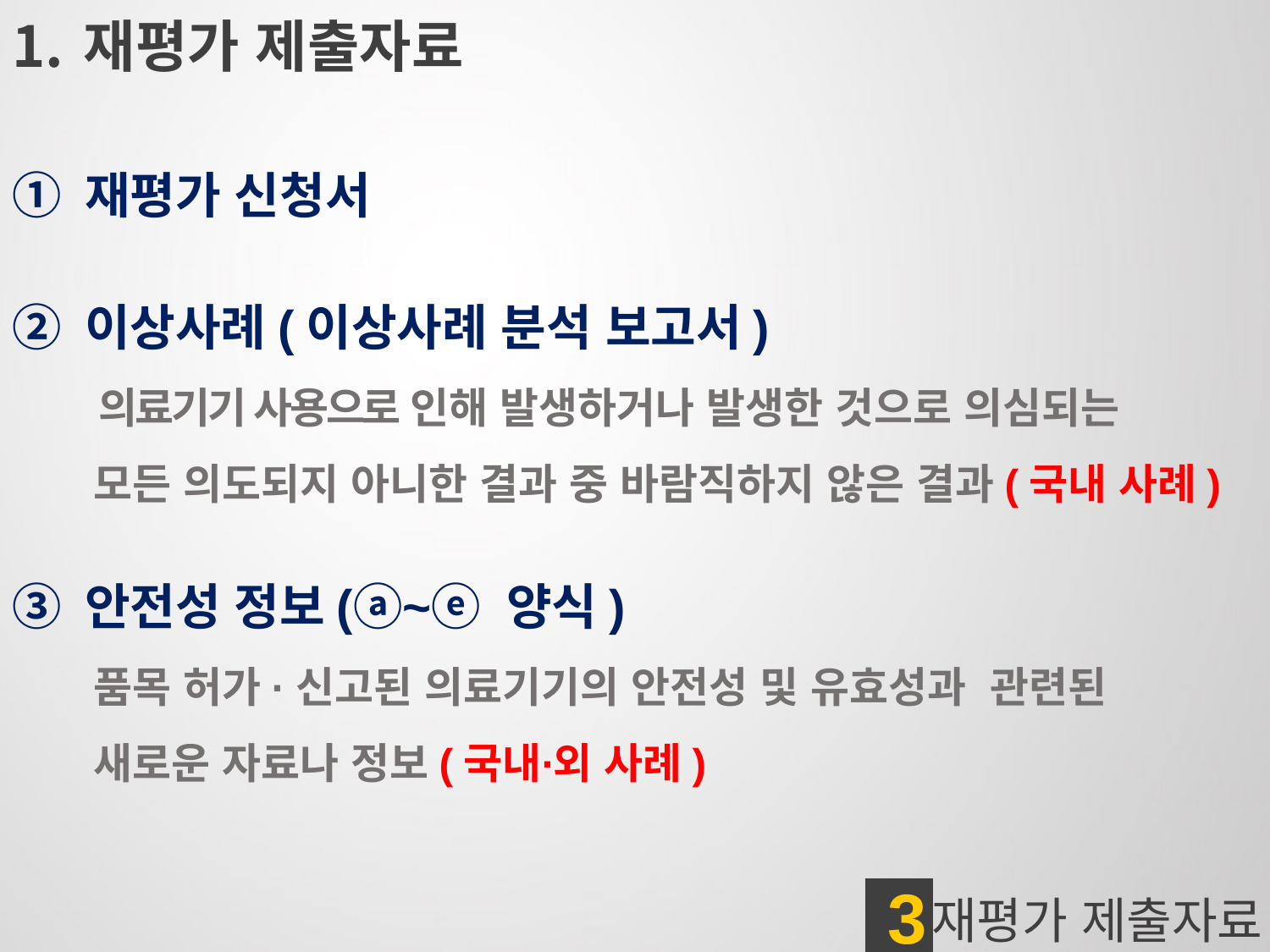

재평가 제출자료
① 재평가 신청서
② 이상사례(이상사례 분석 보고서)
        의료기기 사용으로 인해 발생하거나 발생한 것으로 의심되는
      모든 의도되지 아니한 결과 중 바람직하지 않은 결과(국내 사례)
③ 안전성 정보(ⓐ~ⓔ 양식)
      품목 허가·신고된 의료기기의 안전성 및 유효성과  관련된
      새로운 자료나 정보(국내∙외 사례)
3

재평가 제출자료